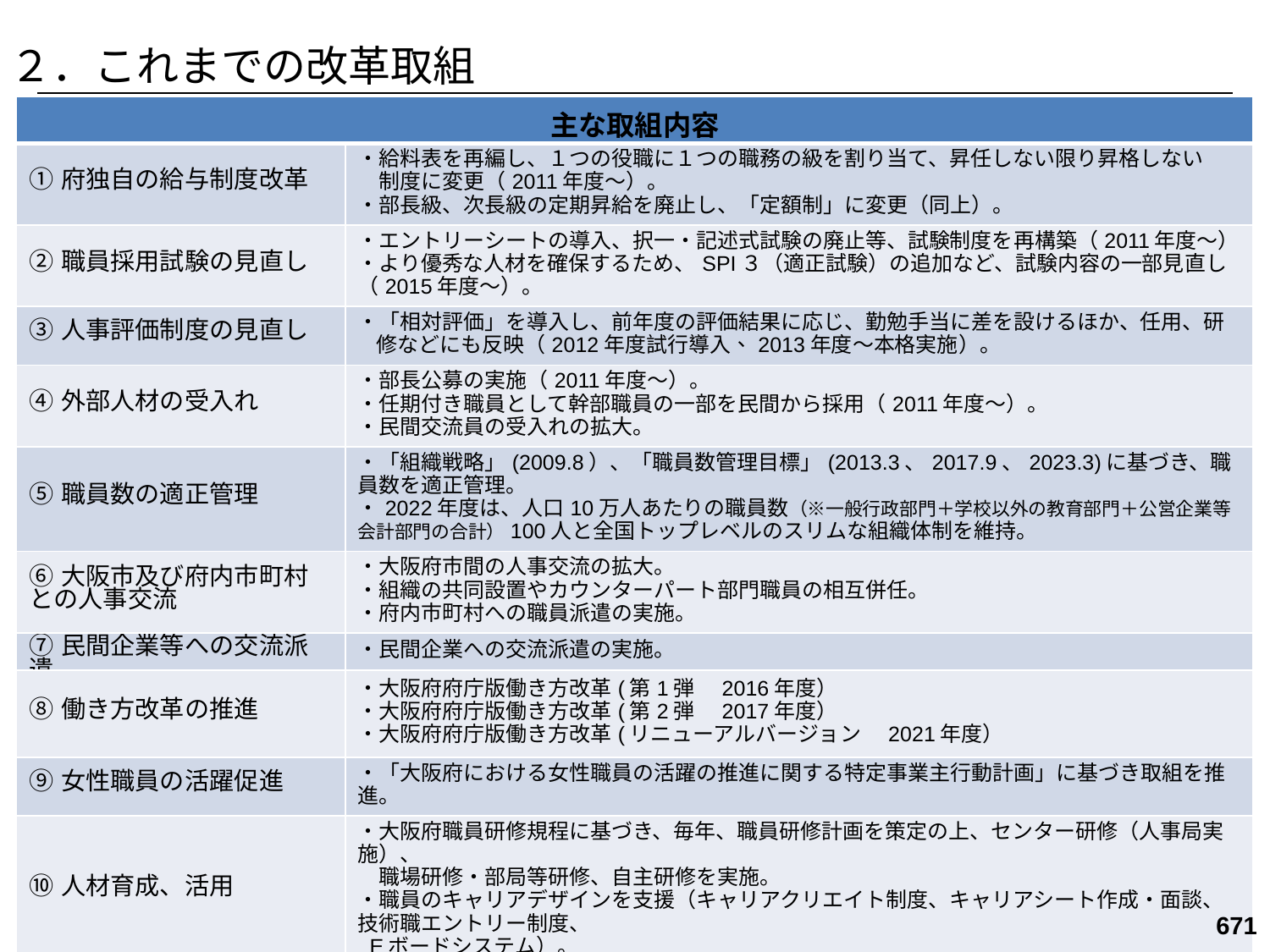

２．これまでの改革取組
| 主な取組内容 |  |
| --- | --- |
| ①府独自の給与制度改革 | ・給料表を再編し、１つの役職に１つの職務の級を割り当て、昇任しない限り昇格しない 　制度に変更（2011年度～）。 ・部長級、次長級の定期昇給を廃止し、「定額制」に変更（同上）。 |
| ②職員採用試験の見直し | ・エントリーシートの導入、択一・記述式試験の廃止等、試験制度を再構築（2011年度～） ・より優秀な人材を確保するため、SPI３（適正試験）の追加など、試験内容の一部見直し（2015年度～）。 |
| ③人事評価制度の見直し | ・「相対評価」を導入し、前年度の評価結果に応じ、勤勉手当に差を設けるほか、任用、研修などにも反映（2012年度試行導入、2013年度～本格実施）。 |
| ④外部人材の受入れ | ・部長公募の実施（2011年度～）。 ・任期付き職員として幹部職員の一部を民間から採用（2011年度～）。 ・民間交流員の受入れの拡大。 |
| ⑤職員数の適正管理 | ・「組織戦略」(2009.8）、「職員数管理目標」(2013.3、2017.9、2023.3)に基づき、職員数を適正管理。 ・2022年度は、人口10万人あたりの職員数（※一般行政部門＋学校以外の教育部門＋公営企業等会計部門の合計）100人と全国トップレベルのスリムな組織体制を維持。 |
| ⑥大阪市及び府内市町村との人事交流 | ・大阪府市間の人事交流の拡大。 ・組織の共同設置やカウンターパート部門職員の相互併任。 ・府内市町村への職員派遣の実施。 |
| ⑦民間企業等への交流派遣 | ・民間企業への交流派遣の実施。 |
| ⑧働き方改革の推進 | ・大阪府府庁版働き方改革(第1弾　2016年度）　 ・大阪府府庁版働き方改革(第2弾　2017年度） ・大阪府府庁版働き方改革(リニューアルバージョン　2021年度） |
| ⑨女性職員の活躍促進 | ・「大阪府における女性職員の活躍の推進に関する特定事業主行動計画」に基づき取組を推進。 |
| ⑩人材育成、活用 | ・大阪府職員研修規程に基づき、毎年、職員研修計画を策定の上、センター研修（人事局実施）、 　職場研修・部局等研修、自主研修を実施。 ・職員のキャリアデザインを支援（キャリアクリエイト制度、キャリアシート作成・面談、技術職エントリー制度、 Eボードシステム）。 |
671